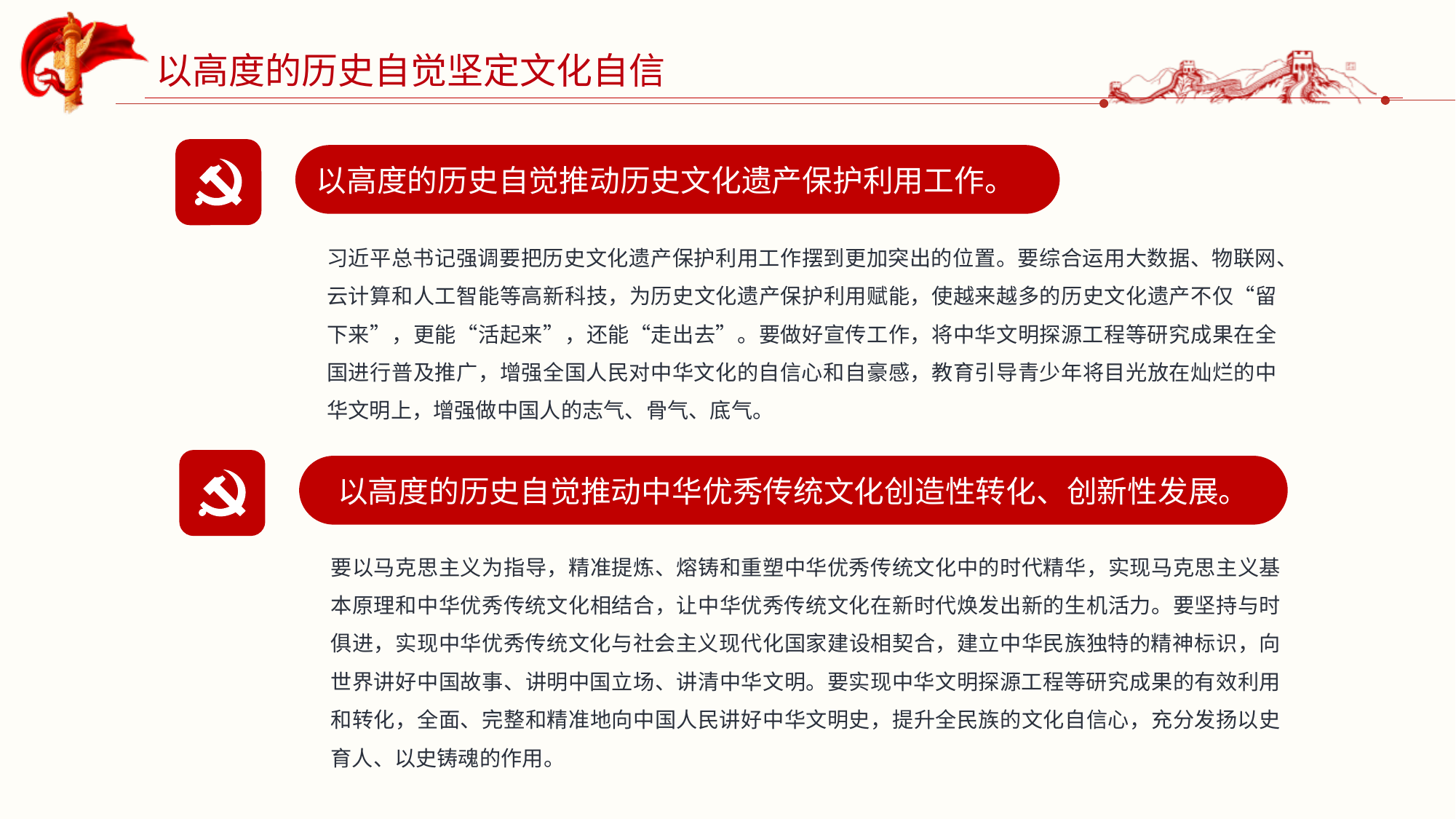

以高度的历史自觉坚定文化自信

以高度的历史自觉推动历史文化遗产保护利用工作。
习近平总书记强调要把历史文化遗产保护利用工作摆到更加突出的位置。要综合运用大数据、物联网、云计算和人工智能等高新科技，为历史文化遗产保护利用赋能，使越来越多的历史文化遗产不仅“留下来”，更能“活起来”，还能“走出去”。要做好宣传工作，将中华文明探源工程等研究成果在全国进行普及推广，增强全国人民对中华文化的自信心和自豪感，教育引导青少年将目光放在灿烂的中华文明上，增强做中国人的志气、骨气、底气。

以高度的历史自觉推动中华优秀传统文化创造性转化、创新性发展。
要以马克思主义为指导，精准提炼、熔铸和重塑中华优秀传统文化中的时代精华，实现马克思主义基本原理和中华优秀传统文化相结合，让中华优秀传统文化在新时代焕发出新的生机活力。要坚持与时俱进，实现中华优秀传统文化与社会主义现代化国家建设相契合，建立中华民族独特的精神标识，向世界讲好中国故事、讲明中国立场、讲清中华文明。要实现中华文明探源工程等研究成果的有效利用和转化，全面、完整和精准地向中国人民讲好中华文明史，提升全民族的文化自信心，充分发扬以史育人、以史铸魂的作用。